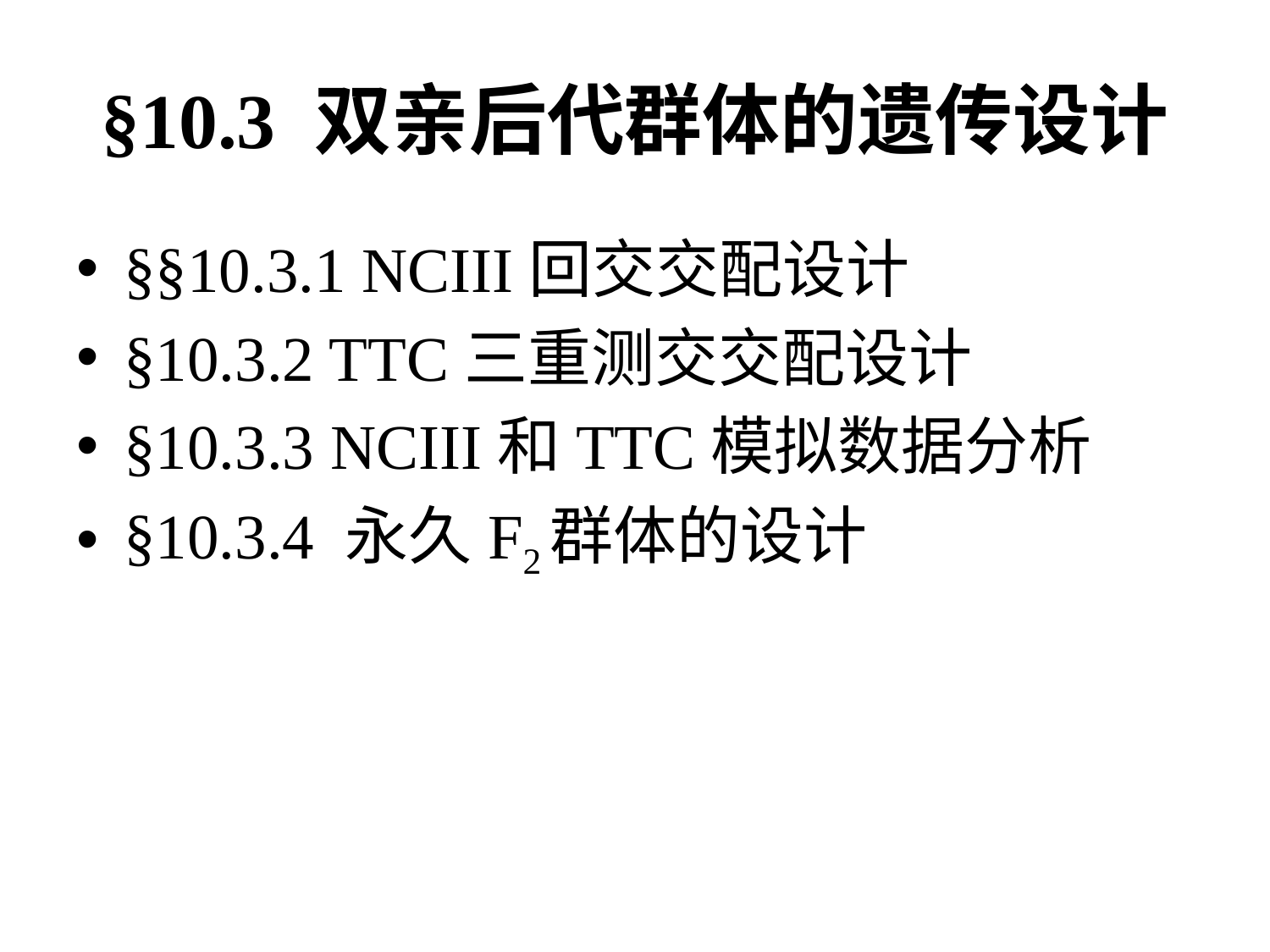

# §10.3 双亲后代群体的遗传设计
§§10.3.1 NCIII回交交配设计
§10.3.2 TTC三重测交交配设计
§10.3.3 NCIII和TTC模拟数据分析
§10.3.4 永久F2群体的设计